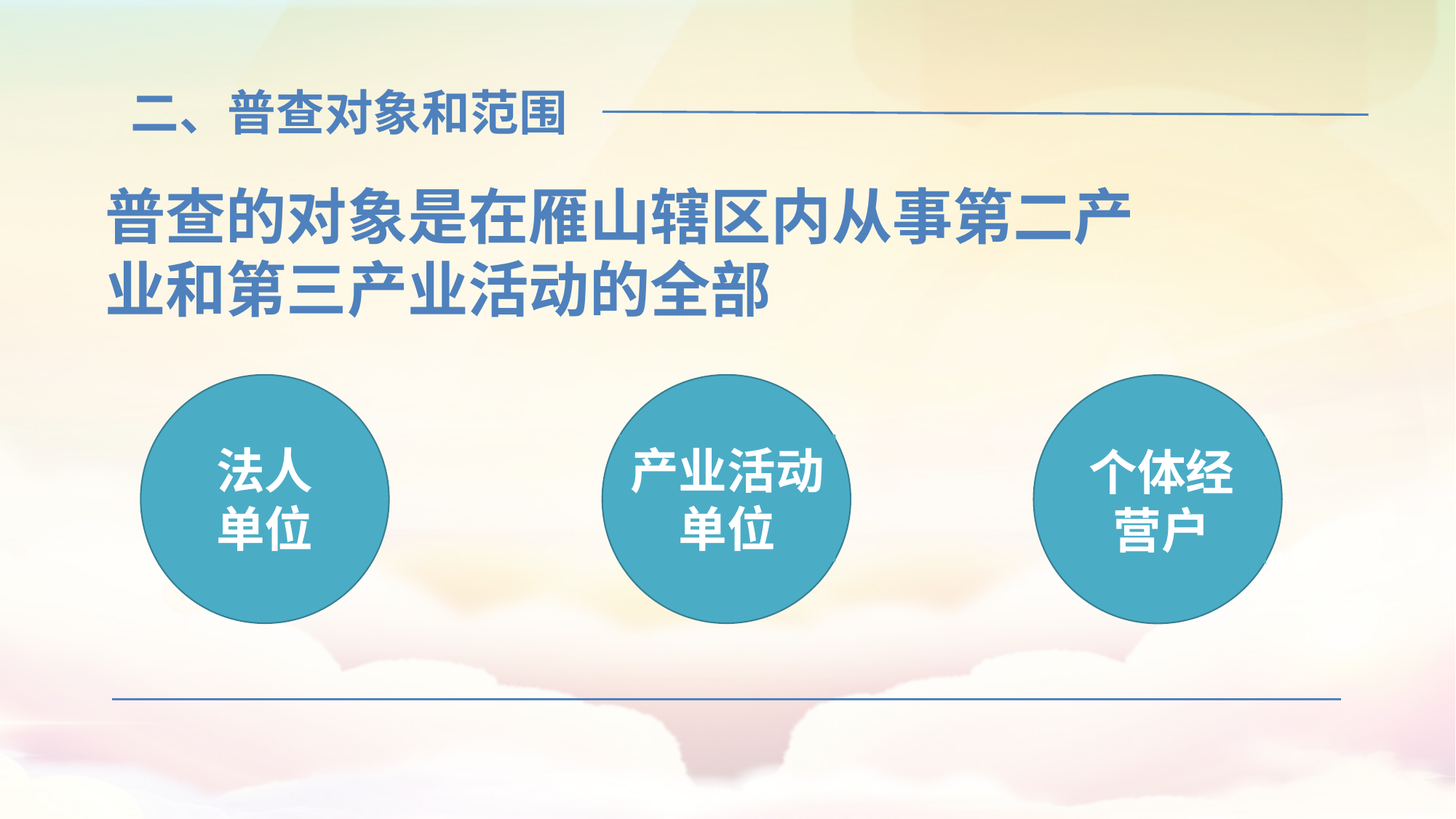

二、普查对象和范围
普查的对象是在雁山辖区内从事第二产业和第三产业活动的全部

法人单位

产业活动单位

个体经营户